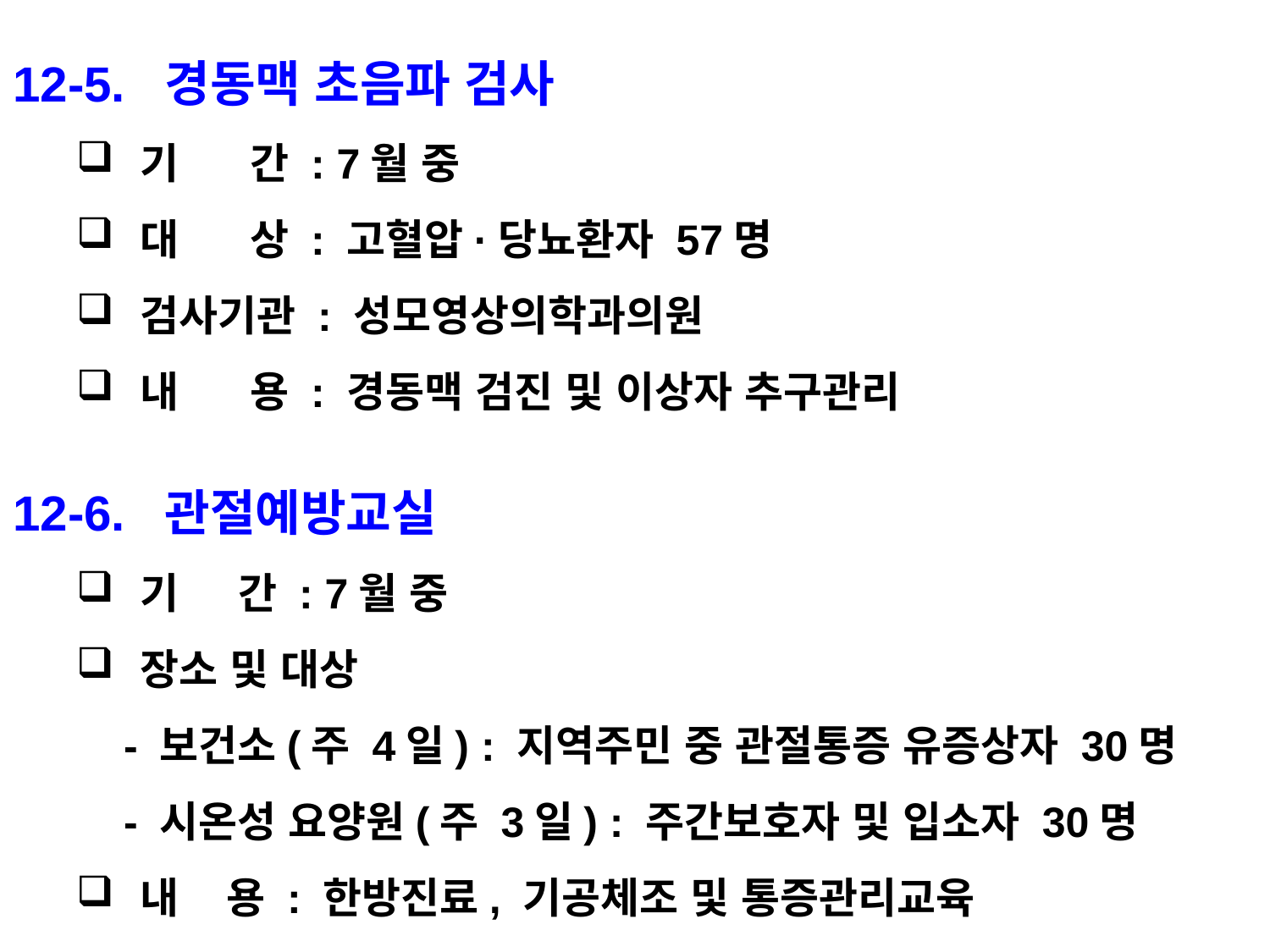

12-5.  경동맥 초음파 검사
기      간 : 7월 중
대      상 : 고혈압·당뇨환자 57명
검사기관 : 성모영상의학과의원
내      용 : 경동맥 검진 및 이상자 추구관리

12-6.  관절예방교실
기     간 : 7월 중
장소 및 대상
    - 보건소(주 4일) : 지역주민 중 관절통증 유증상자 30명
    - 시온성 요양원(주 3일) : 주간보호자 및 입소자 30명
내    용 : 한방진료, 기공체조 및 통증관리교육